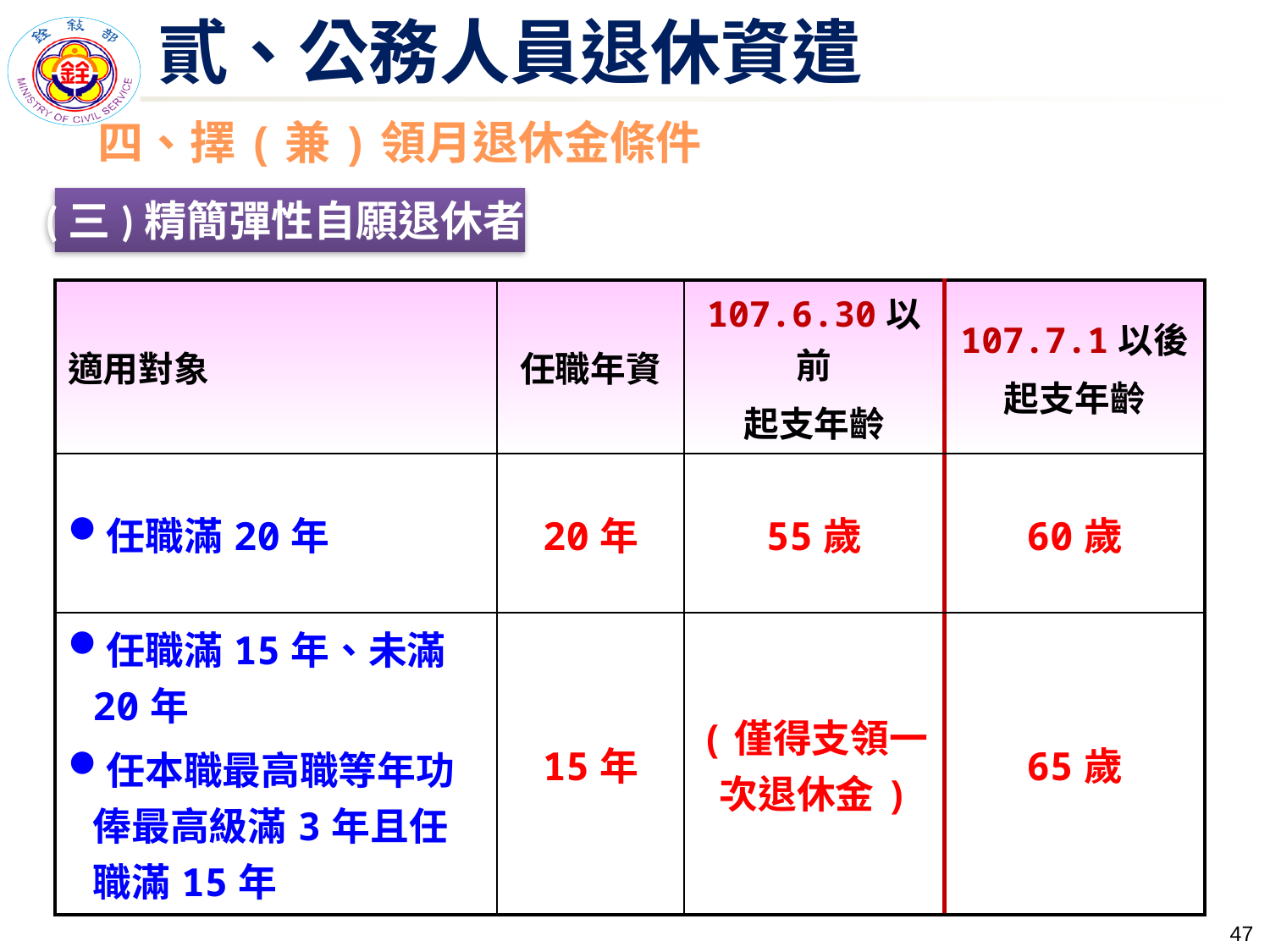

# 貳、公務人員退休資遣
四、擇(兼)領月退休金條件
(三)精簡彈性自願退休者
| 適用對象 | 任職年資 | 107.6.30以前 起支年齡 | 107.7.1以後 起支年齡 |
| --- | --- | --- | --- |
| 任職滿20年 | 20年 | 55歲 | 60歲 |
| 任職滿15年、未滿20年 任本職最高職等年功俸最高級滿3年且任職滿15年 | 15年 | (僅得支領一次退休金) | 65歲 |
47